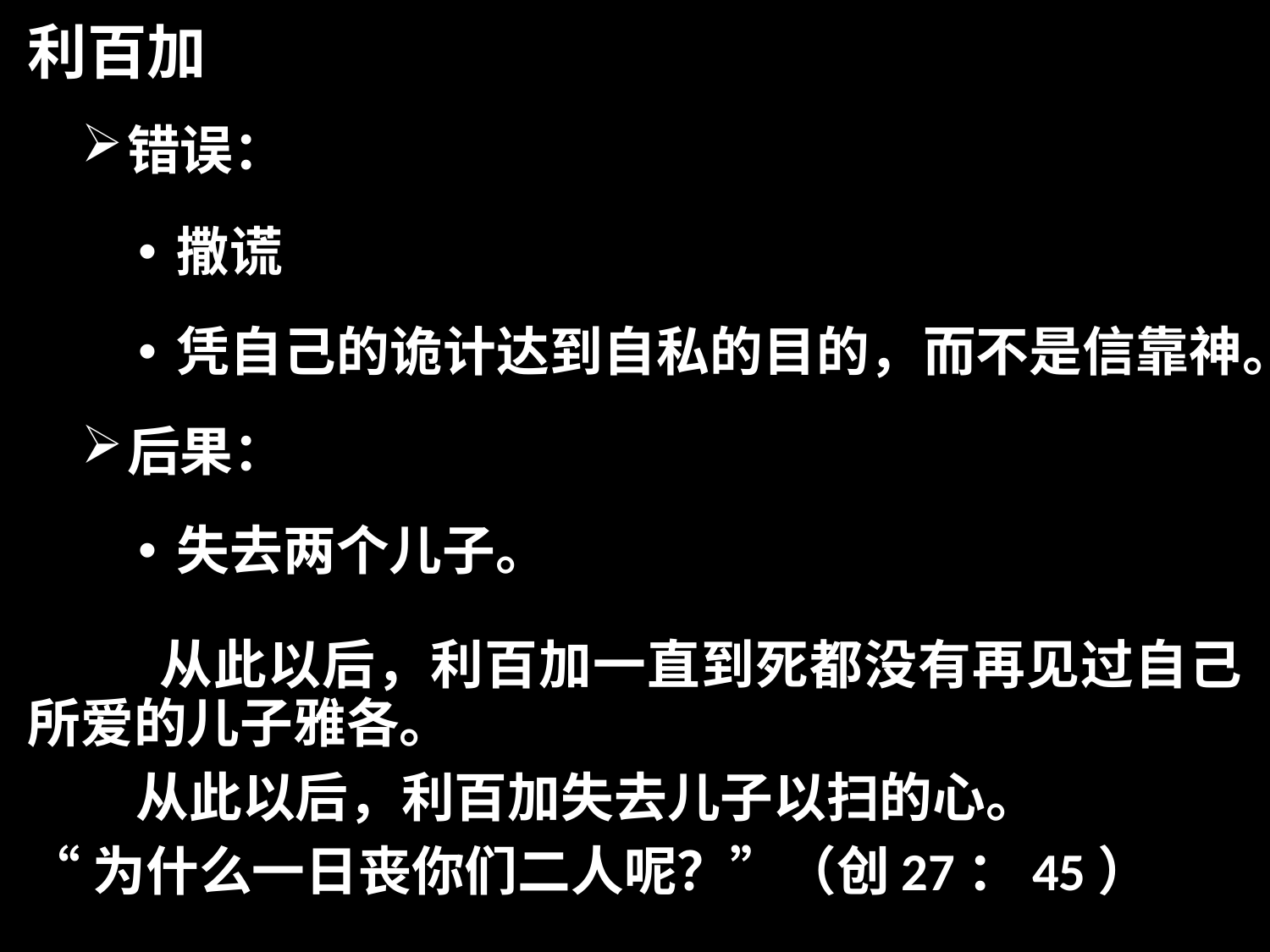

利百加

错误：

撒谎

凭自己的诡计达到自私的目的，而不是信靠神。

后果：

失去两个儿子。

        从此以后，利百加一直到死都没有再见过自己所爱的儿子雅各。
        从此以后，利百加失去儿子以扫的心。
“为什么一日丧你们二人呢？”（创27：45）